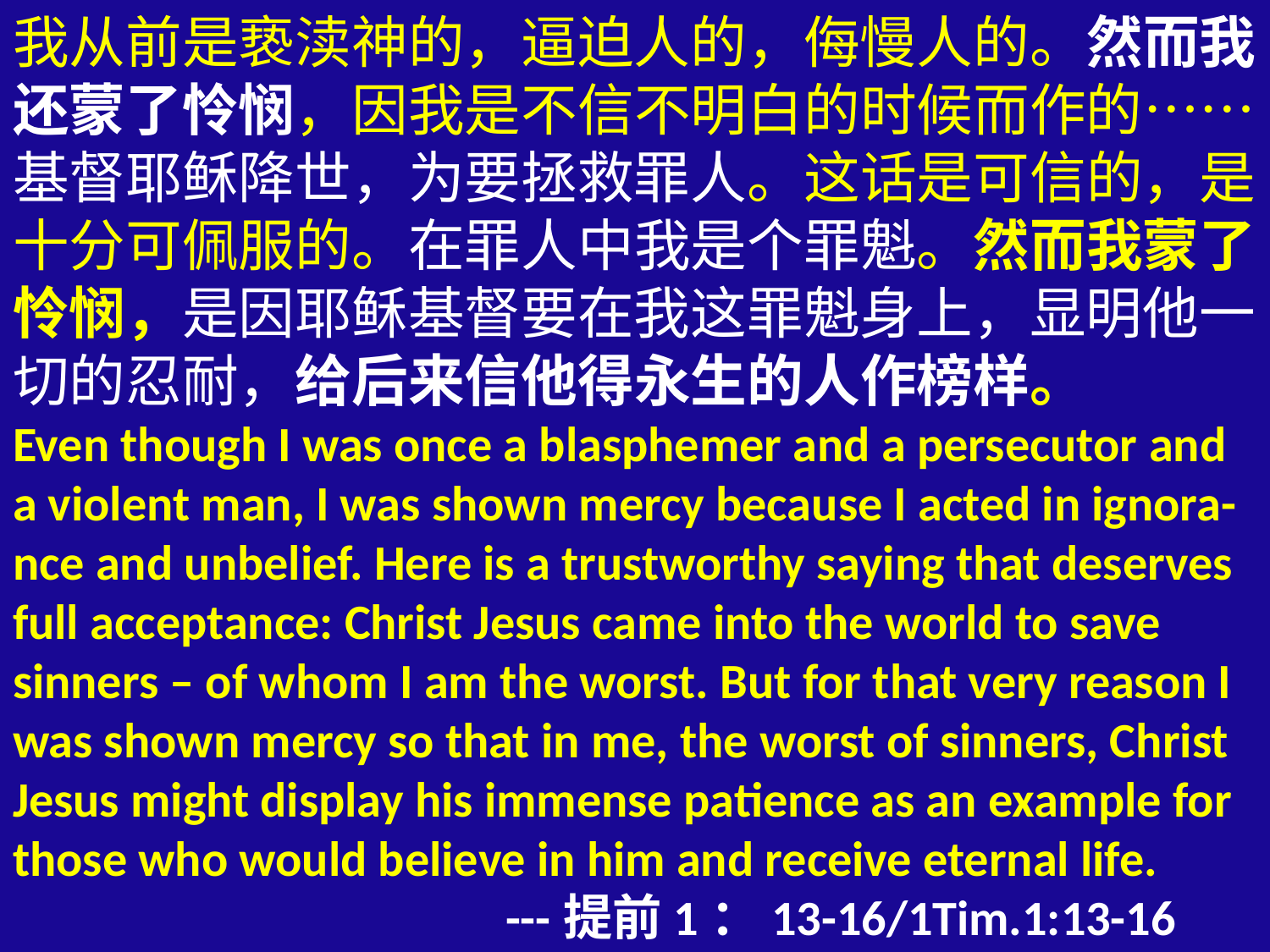

# 我从前是亵渎神的，逼迫人的，侮慢人的。然而我还蒙了怜悯，因我是不信不明白的时候而作的……基督耶稣降世，为要拯救罪人。这话是可信的，是十分可佩服的。在罪人中我是个罪魁。然而我蒙了怜悯，是因耶稣基督要在我这罪魁身上，显明他一切的忍耐，给后来信他得永生的人作榜样。 Even though I was once a blasphemer and a persecutor and a violent man, I was shown mercy because I acted in ignora- nce and unbelief. Here is a trustworthy saying that deserves full acceptance: Christ Jesus came into the world to save sinners – of whom I am the worst. But for that very reason I was shown mercy so that in me, the worst of sinners, Christ Jesus might display his immense patience as an example for those who would believe in him and receive eternal life. ---提前1：13-16/1Tim.1:13-16